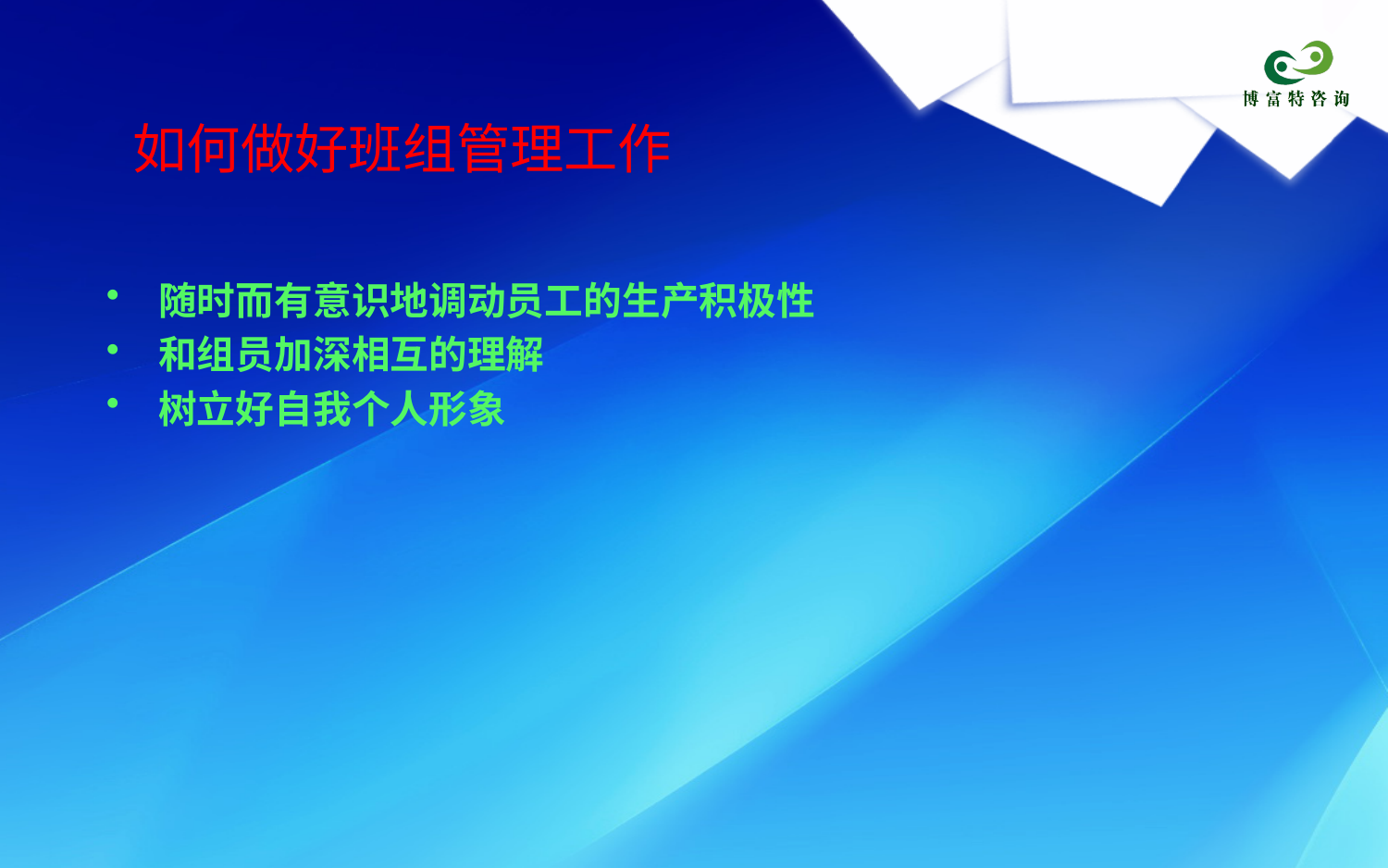

如何做好班组管理工作
随时而有意识地调动员工的生产积极性
和组员加深相互的理解
树立好自我个人形象